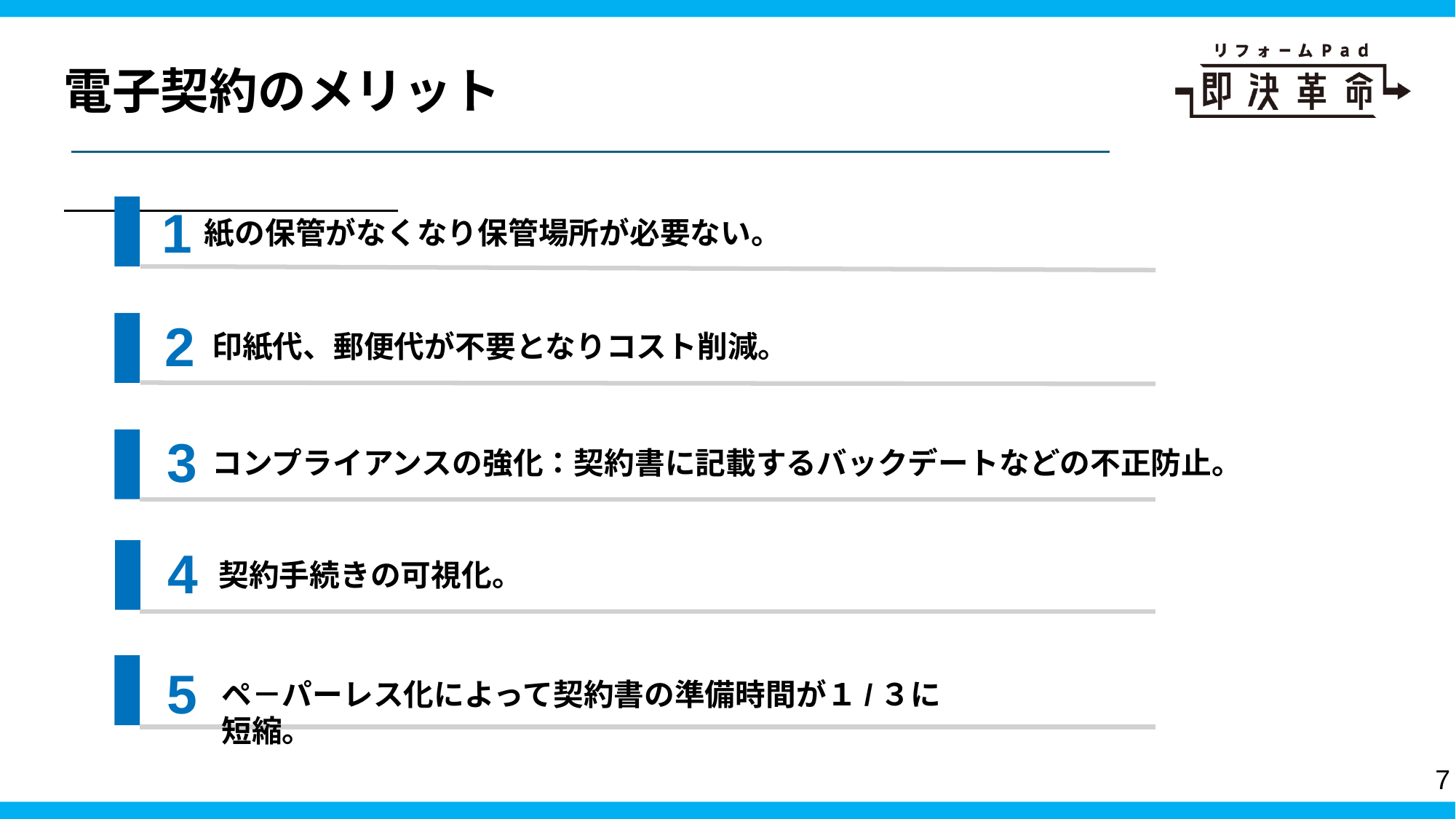

電子契約のメリット

1

紙の保管がなくなり保管場所が必要ない。
2

印紙代、郵便代が不要となりコスト削減。
3

コンプライアンスの強化：契約書に記載するバックデートなどの不正防止。
4

契約手続きの可視化。
5

ペ－パーレス化によって契約書の準備時間が１/３に短縮。
7